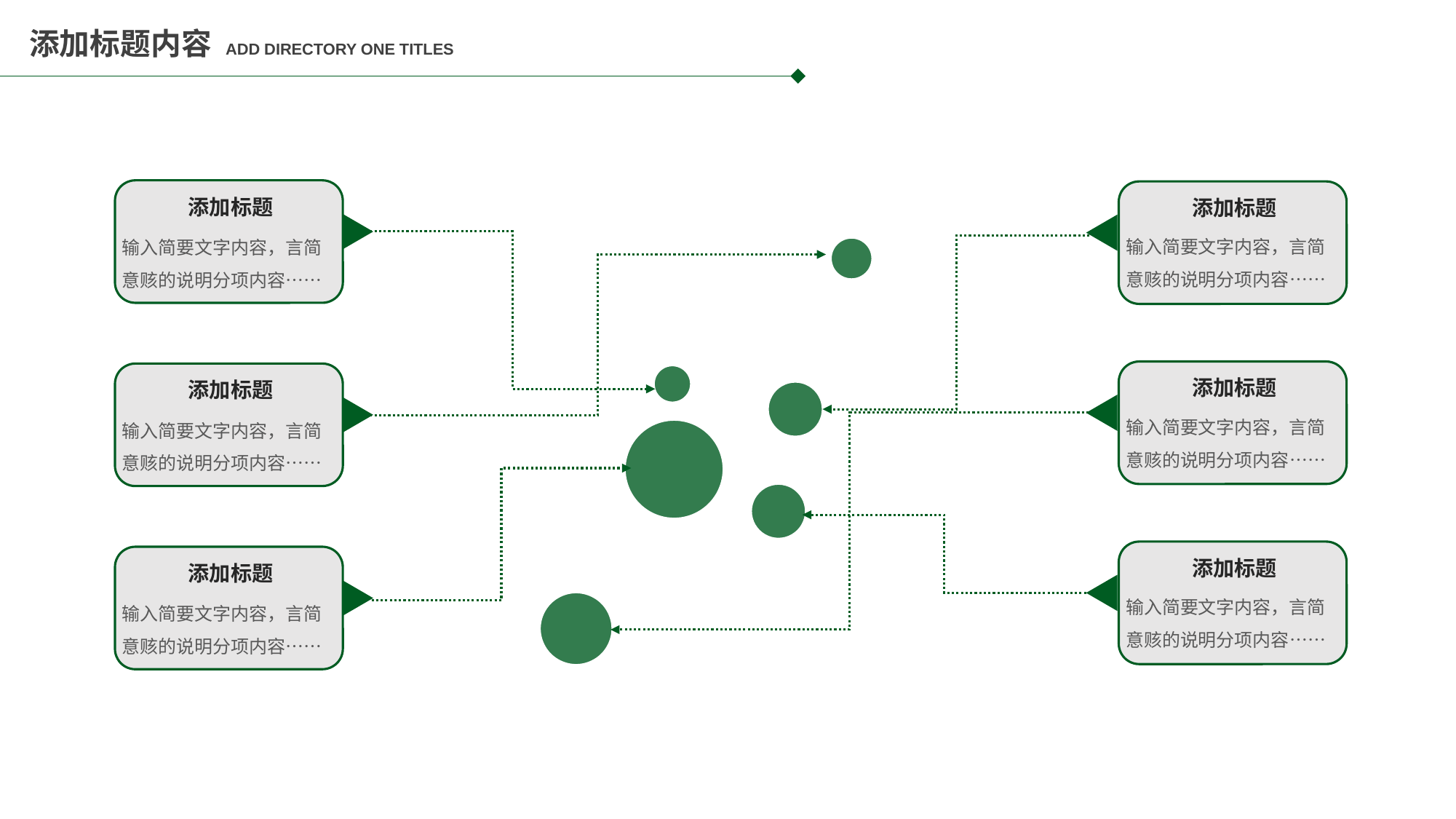

添加标题内容 ADD DIRECTORY ONE TITLES

添加标题

输入简要文字内容，言简意赅的说明分项内容……

添加标题

输入简要文字内容，言简意赅的说明分项内容……

添加标题

输入简要文字内容，言简意赅的说明分项内容……

添加标题

输入简要文字内容，言简意赅的说明分项内容……

添加标题

输入简要文字内容，言简意赅的说明分项内容……

添加标题

输入简要文字内容，言简意赅的说明分项内容……